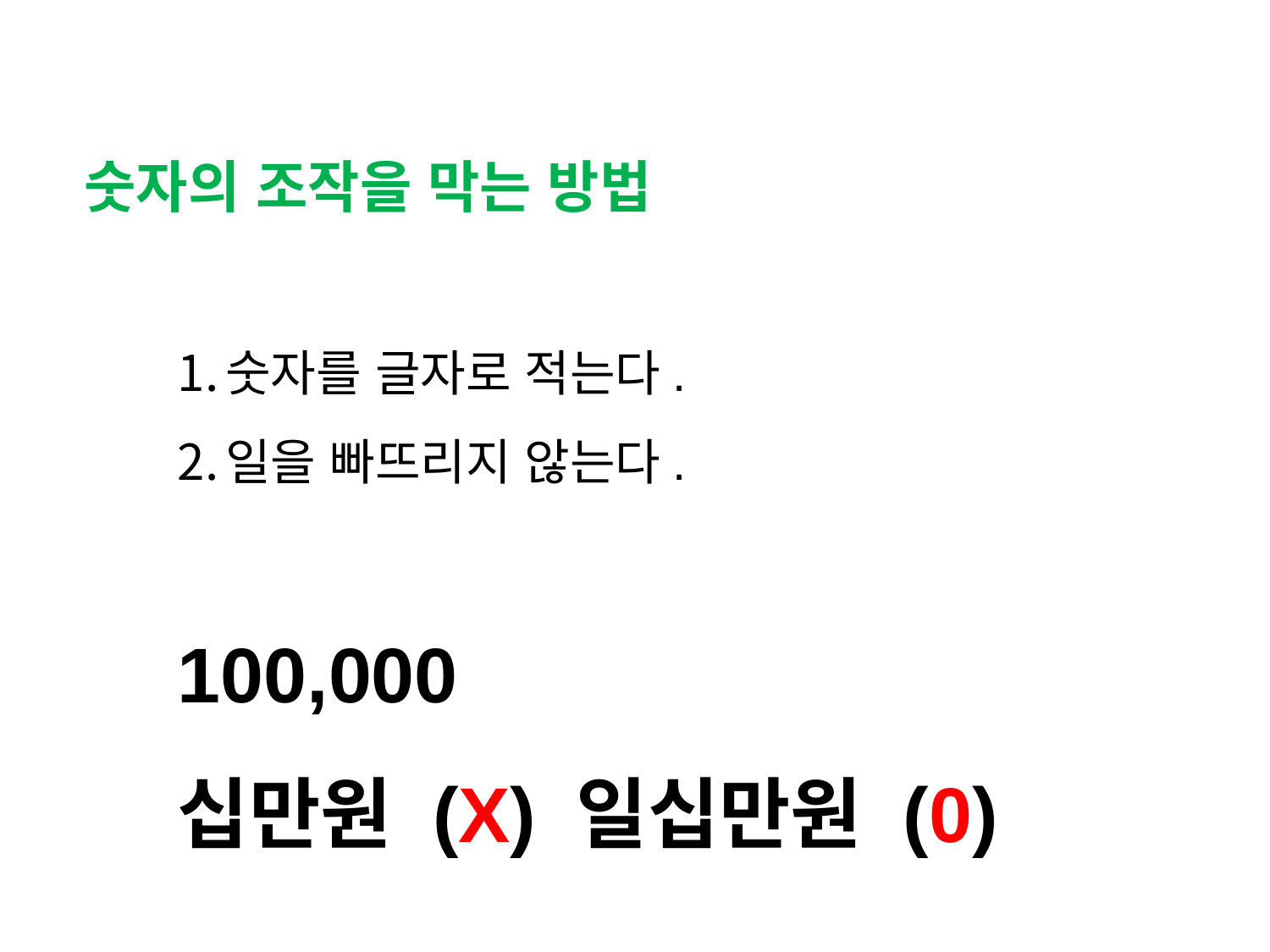

숫자의 조작을 막는 방법
숫자를 글자로 적는다.
일을 빠뜨리지 않는다.

100,000
십만원 (X) 일십만원 (0)